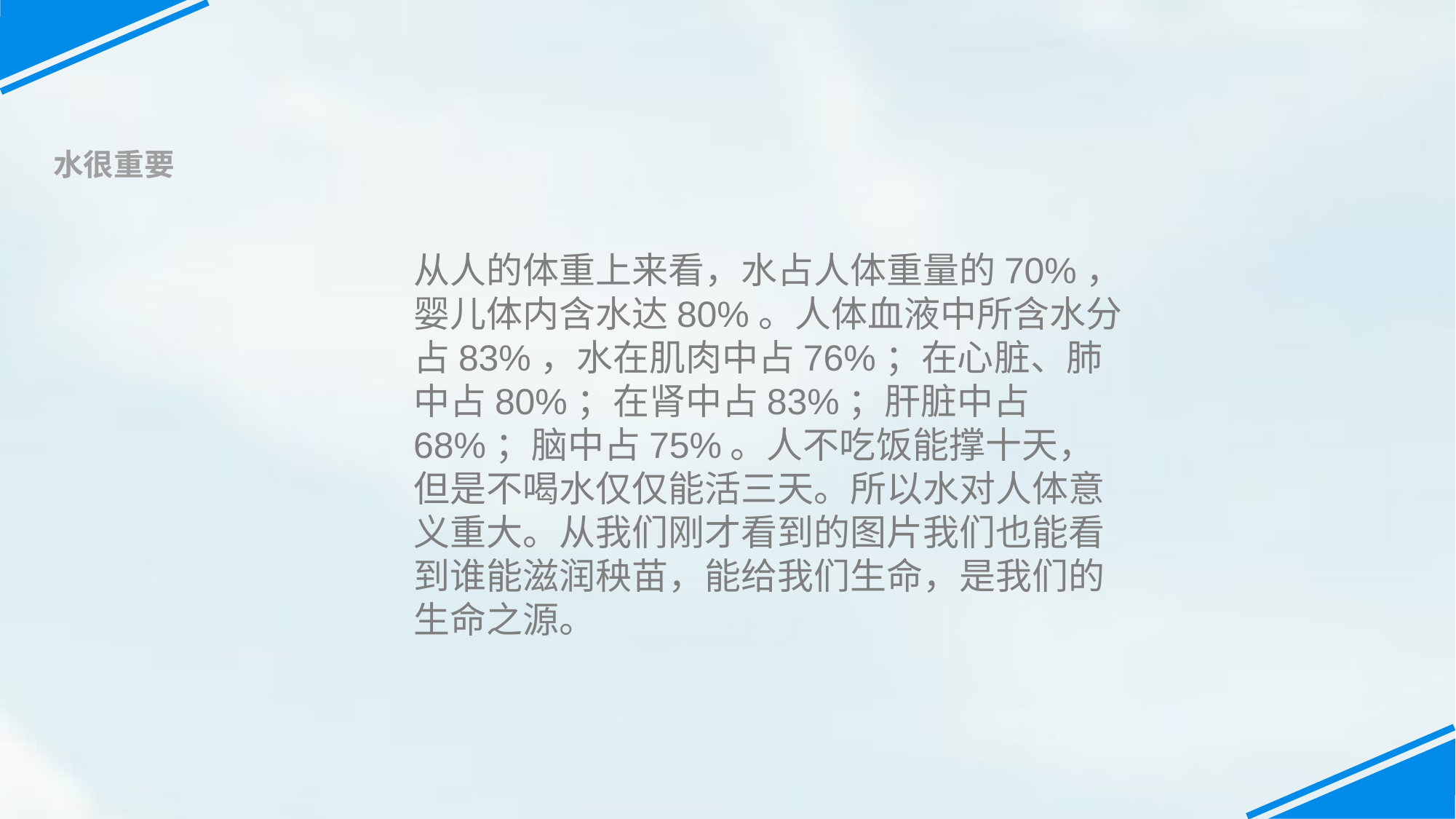

水很重要
从人的体重上来看，水占人体重量的70%，婴儿体内含水达80%。人体血液中所含水分占83%，水在肌肉中占76%；在心脏、肺中占80%；在肾中占83%；肝脏中占68%；脑中占75%。人不吃饭能撑十天，但是不喝水仅仅能活三天。所以水对人体意义重大。从我们刚才看到的图片我们也能看到谁能滋润秧苗，能给我们生命，是我们的生命之源。